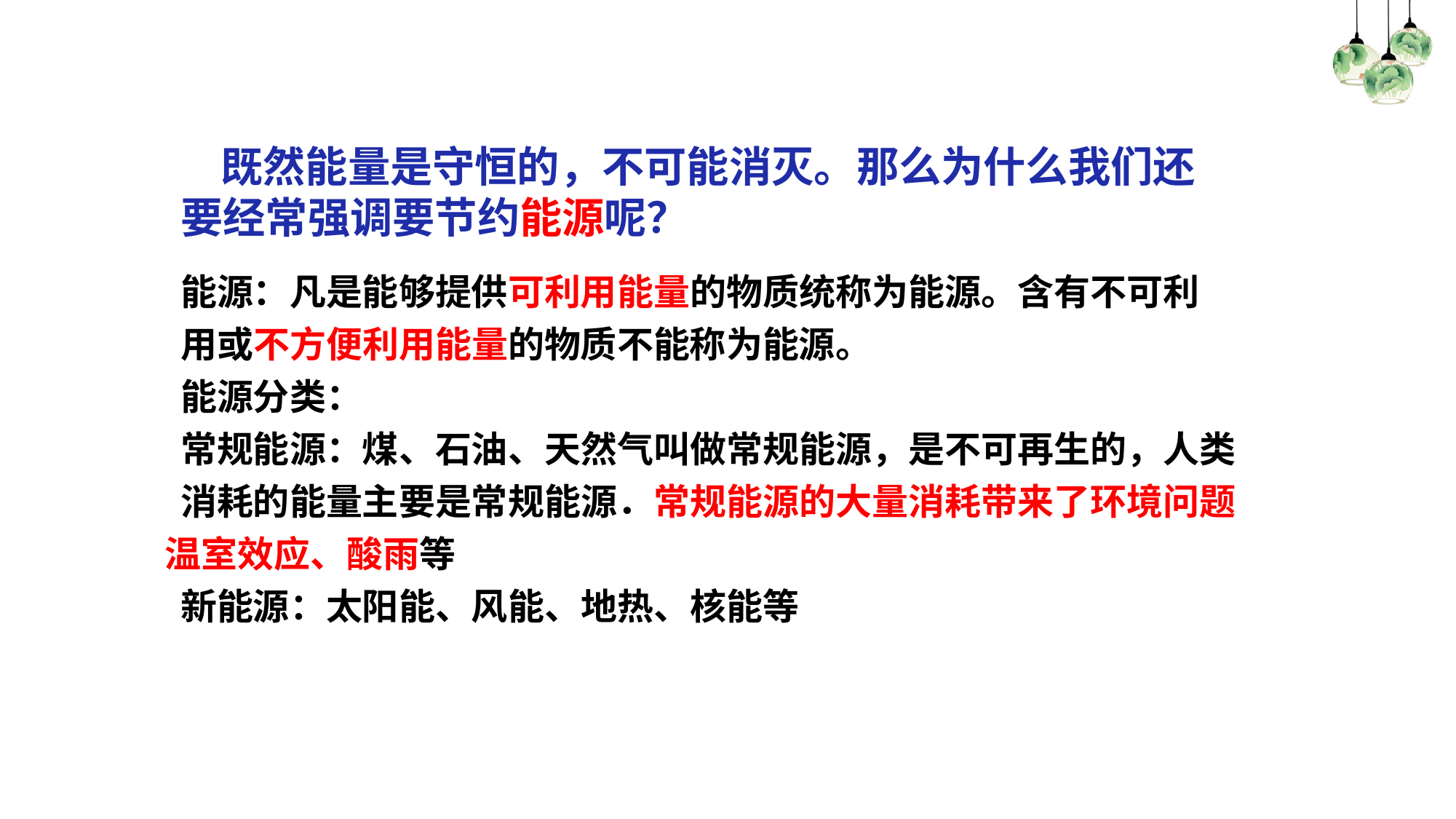

既然能量是守恒的，不可能消灭。那么为什么我们还要经常强调要节约能源呢？
能源：凡是能够提供可利用能量的物质统称为能源。含有不可利
用或不方便利用能量的物质不能称为能源。
能源分类：
常规能源：煤、石油、天然气叫做常规能源，是不可再生的，人类
消耗的能量主要是常规能源．常规能源的大量消耗带来了环境问题
  温室效应、酸雨等
新能源：太阳能、风能、地热、核能等